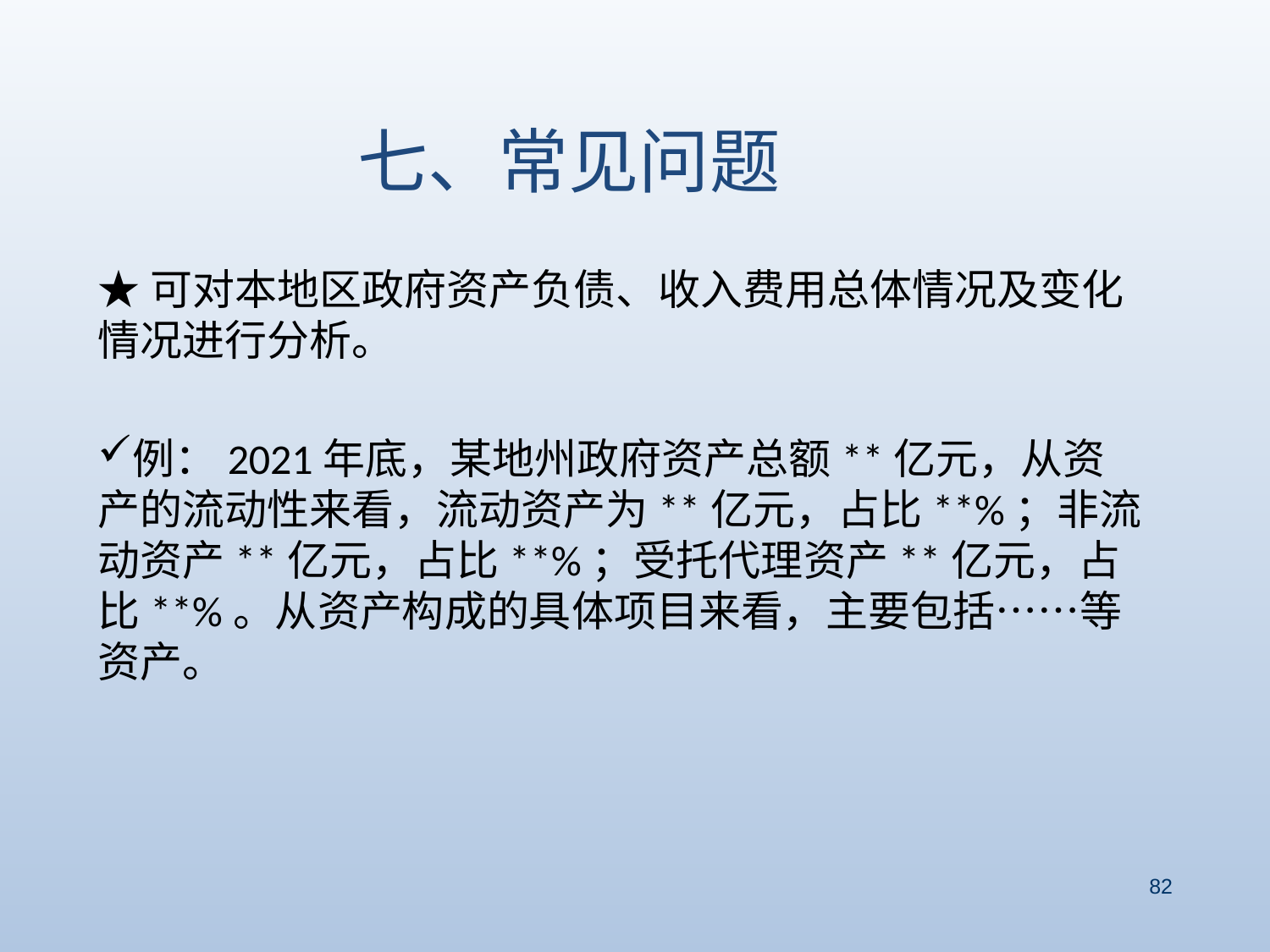

七、常见问题
★可对本地区政府资产负债、收入费用总体情况及变化情况进行分析。

例：2021年底，某地州政府资产总额**亿元，从资产的流动性来看，流动资产为**亿元，占比**%；非流动资产**亿元，占比**%；受托代理资产**亿元，占比**%。从资产构成的具体项目来看，主要包括……等资产。
82